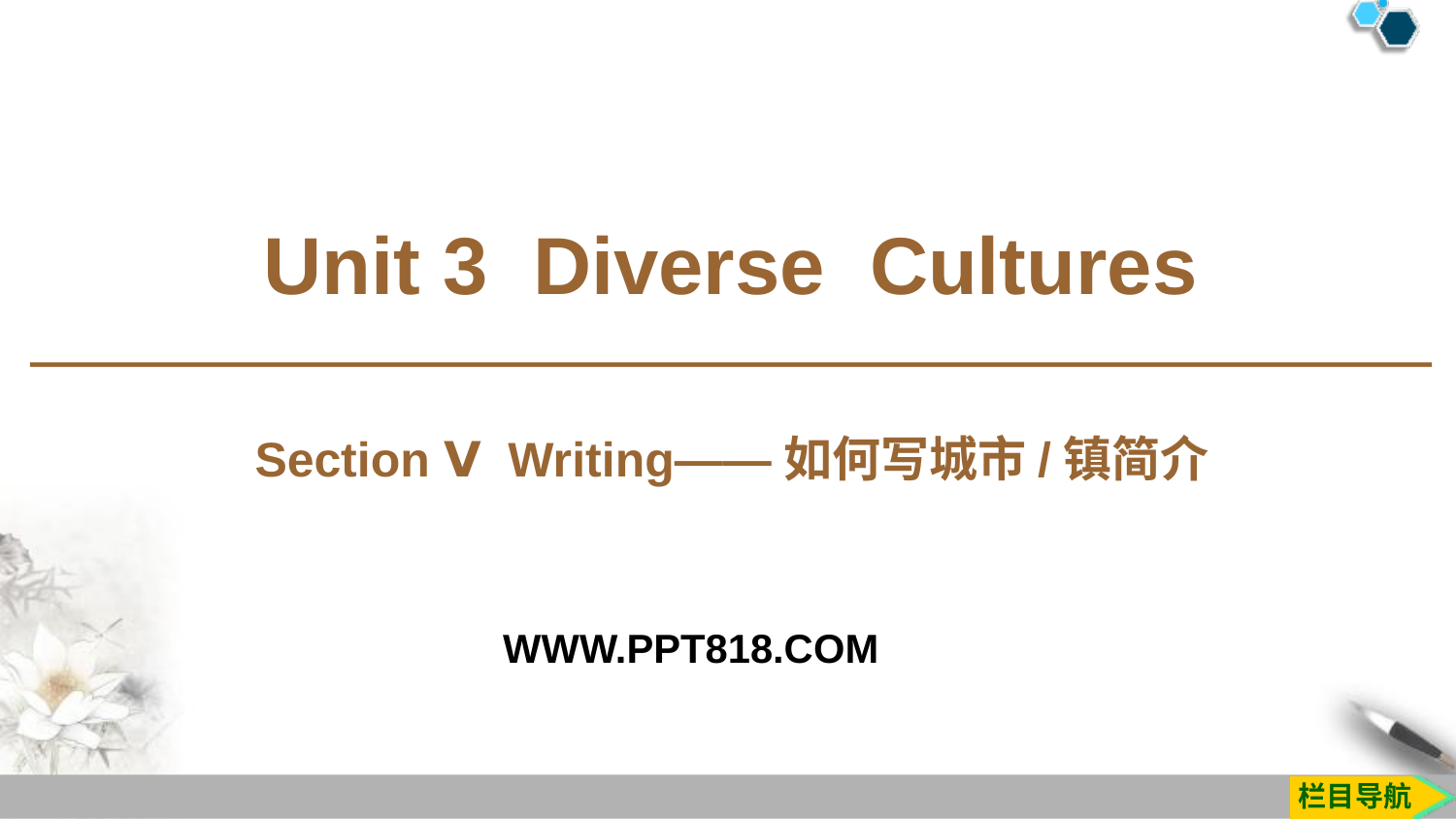

Unit 3  Diverse  Cultures

Section Ⅴ  Writing——如何写城市/镇简介
WWW.PPT818.COM